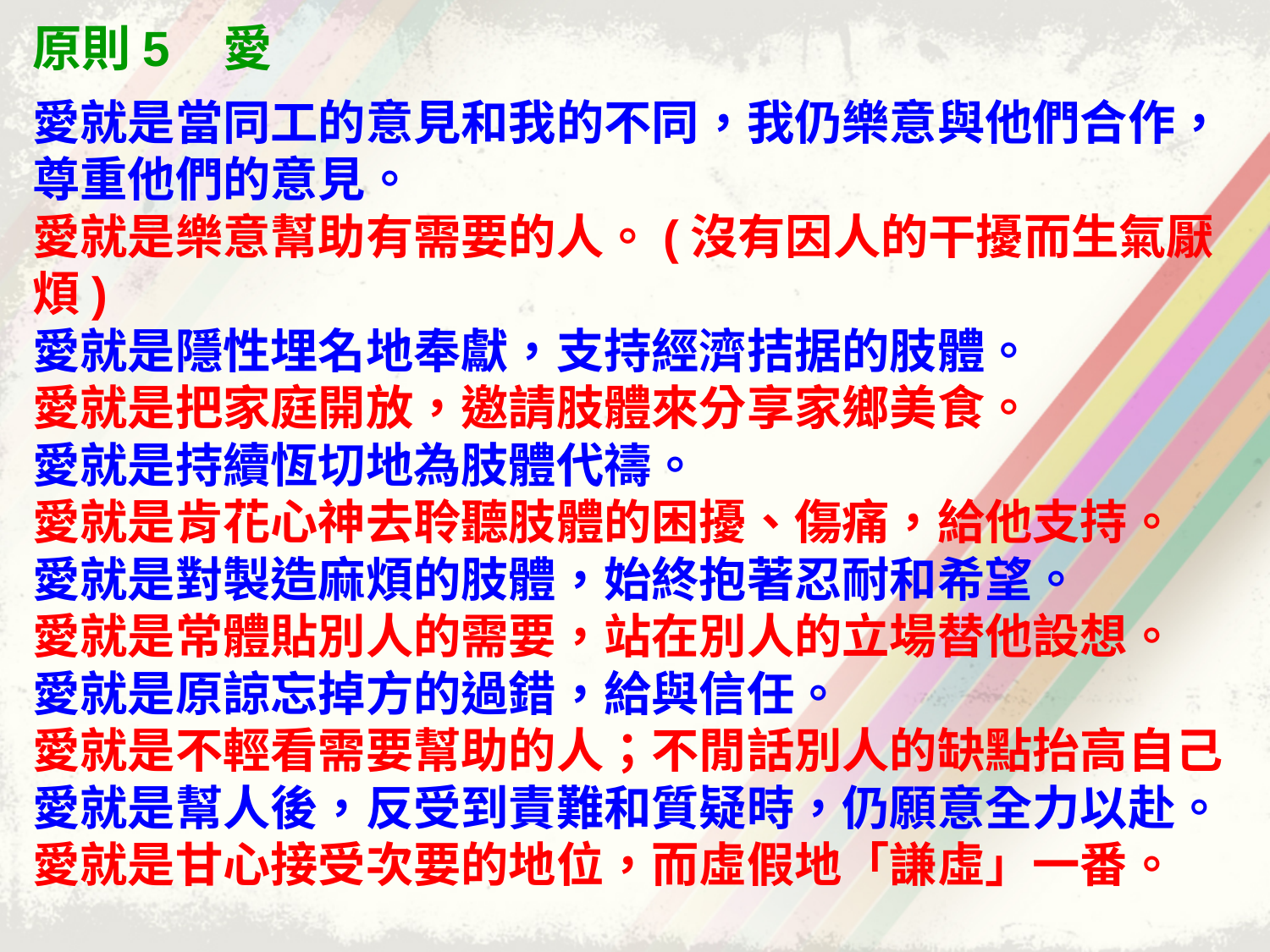

原則5   愛
愛就是當同工的意見和我的不同，我仍樂意與他們合作，尊重他們的意見。
愛就是樂意幫助有需要的人。(沒有因人的干擾而生氣厭煩)
愛就是隱性埋名地奉獻，支持經濟拮据的肢體。
愛就是把家庭開放，邀請肢體來分享家鄉美食。
愛就是持續恆切地為肢體代禱。
愛就是肯花心神去聆聽肢體的困擾、傷痛，給他支持。
愛就是對製造麻煩的肢體，始終抱著忍耐和希望。
愛就是常體貼別人的需要，站在別人的立場替他設想。
愛就是原諒忘掉方的過錯，給與信任。
愛就是不輕看需要幫助的人；不閒話別人的缺點抬高自己
愛就是幫人後，反受到責難和質疑時，仍願意全力以赴。
愛就是甘心接受次要的地位，而虛假地「謙虛」一番。